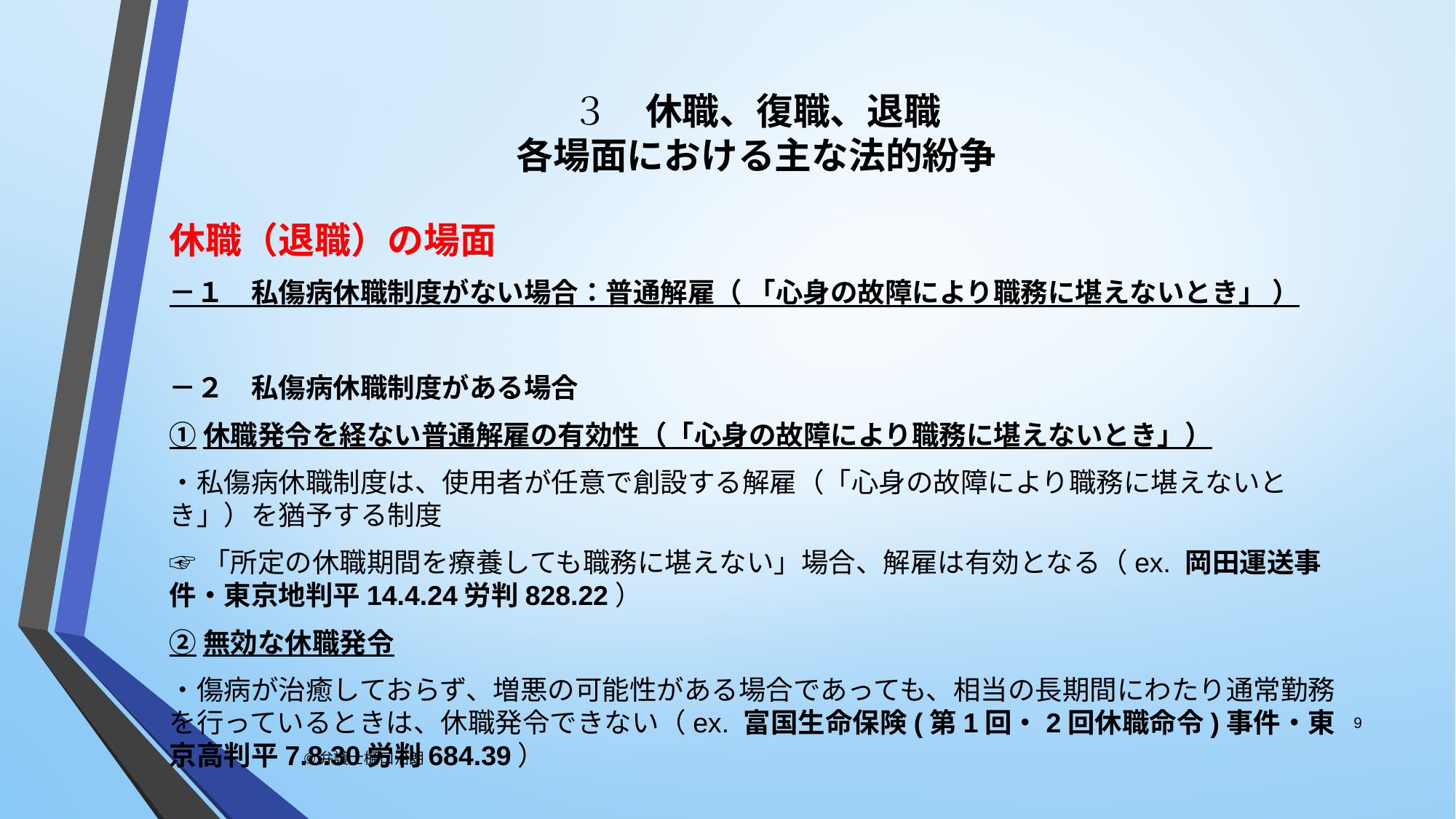

# ３　休職、復職、退職 各場面における主な法的紛争
休職（退職）の場面
－１　私傷病休職制度がない場合：普通解雇（ 「心身の故障により職務に堪えないとき」 ）

－２　私傷病休職制度がある場合
①休職発令を経ない普通解雇の有効性（「心身の故障により職務に堪えないとき」）
・私傷病休職制度は、使用者が任意で創設する解雇（「心身の故障により職務に堪えないとき」）を猶予する制度
☞「所定の休職期間を療養しても職務に堪えない」場合、解雇は有効となる（ex. 岡田運送事件・東京地判平14.4.24労判828.22）
➁無効な休職発令
・傷病が治癒しておらず、増悪の可能性がある場合であっても、相当の長期間にわたり通常勤務を行っているときは、休職発令できない（ex. 富国生命保険(第1回・2回休職命令)事件・東京高判平7.8.30労判684.39）

9
©弁護士樋口治朗